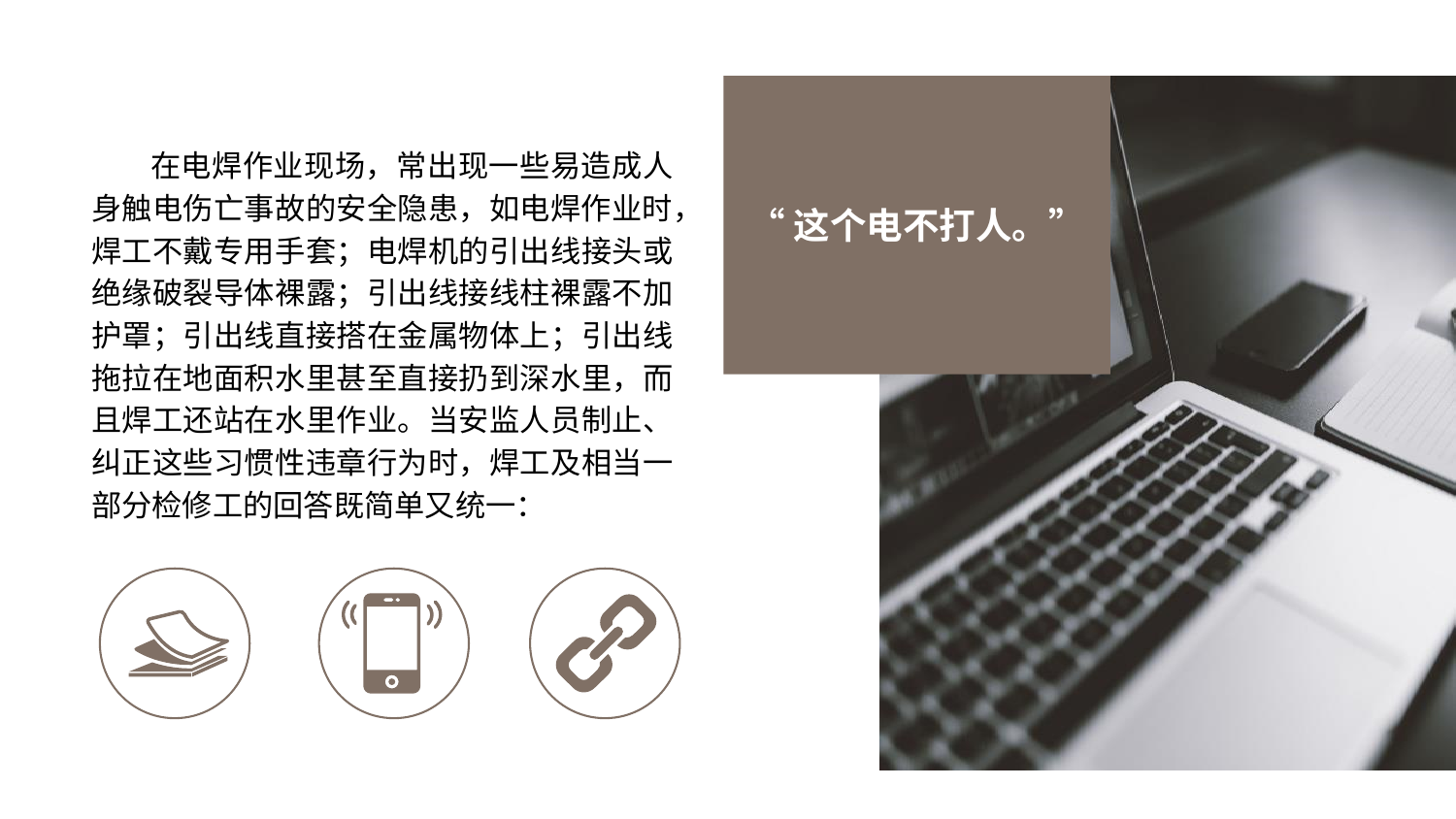

一、惨痛的教训

       在电焊作业现场，常出现一些易造成人身触电伤亡事故的安全隐患，如电焊作业时，焊工不戴专用手套；电焊机的引出线接头或绝缘破裂导体裸露；引出线接线柱裸露不加护罩；引出线直接搭在金属物体上；引出线拖拉在地面积水里甚至直接扔到深水里，而且焊工还站在水里作业。当安监人员制止、纠正这些习惯性违章行为时，焊工及相当一部分检修工的回答既简单又统一：
“这个电不打人。”